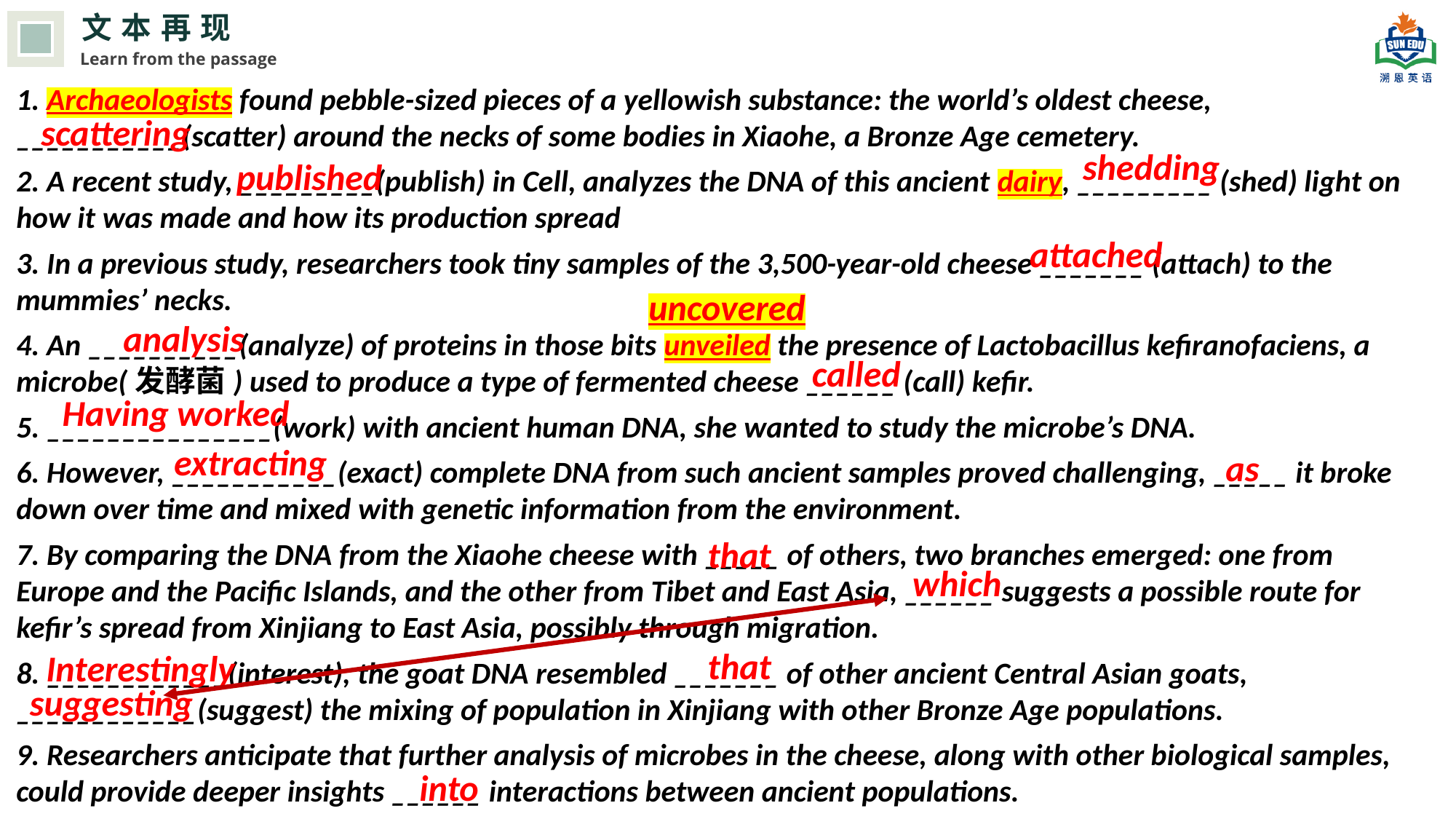

文本再现
Learn from the passage

1. Archaeologists found pebble-sized pieces of a yellowish substance: the world’s oldest cheese, ___________(scatter) around the necks of some bodies in Xiaohe, a Bronze Age cemetery.
2. A recent study, _________(publish) in Cell, analyzes the DNA of this ancient dairy, _________ (shed) light on how it was made and how its production spread
3. In a previous study, researchers took tiny samples of the 3,500-year-old cheese _______ (attach) to the mummies’ necks.
4. An __________(analyze) of proteins in those bits unveiled the presence of Lactobacillus kefiranofaciens, a microbe(发酵菌) used to produce a type of fermented cheese ______ (call) kefir.
5. _______________(work) with ancient human DNA, she wanted to study the microbe’s DNA.
6. However, ___________(exact) complete DNA from such ancient samples proved challenging, _____ it broke down over time and mixed with genetic information from the environment.
7. By comparing the DNA from the Xiaohe cheese with _____ of others, two branches emerged: one from Europe and the Pacific Islands, and the other from Tibet and East Asia, ______ suggests a possible route for kefir’s spread from Xinjiang to East Asia, possibly through migration.
8. ____________(interest), the goat DNA resembled _______ of other ancient Central Asian goats, ____________(suggest) the mixing of population in Xinjiang with other Bronze Age populations.
9. Researchers anticipate that further analysis of microbes in the cheese, along with other biological samples, could provide deeper insights ______ interactions between ancient populations.
scattering
shedding
published
attached
uncovered
analysis
called
Having worked
extracting
as
that
which
that
Interestingly
suggesting
into